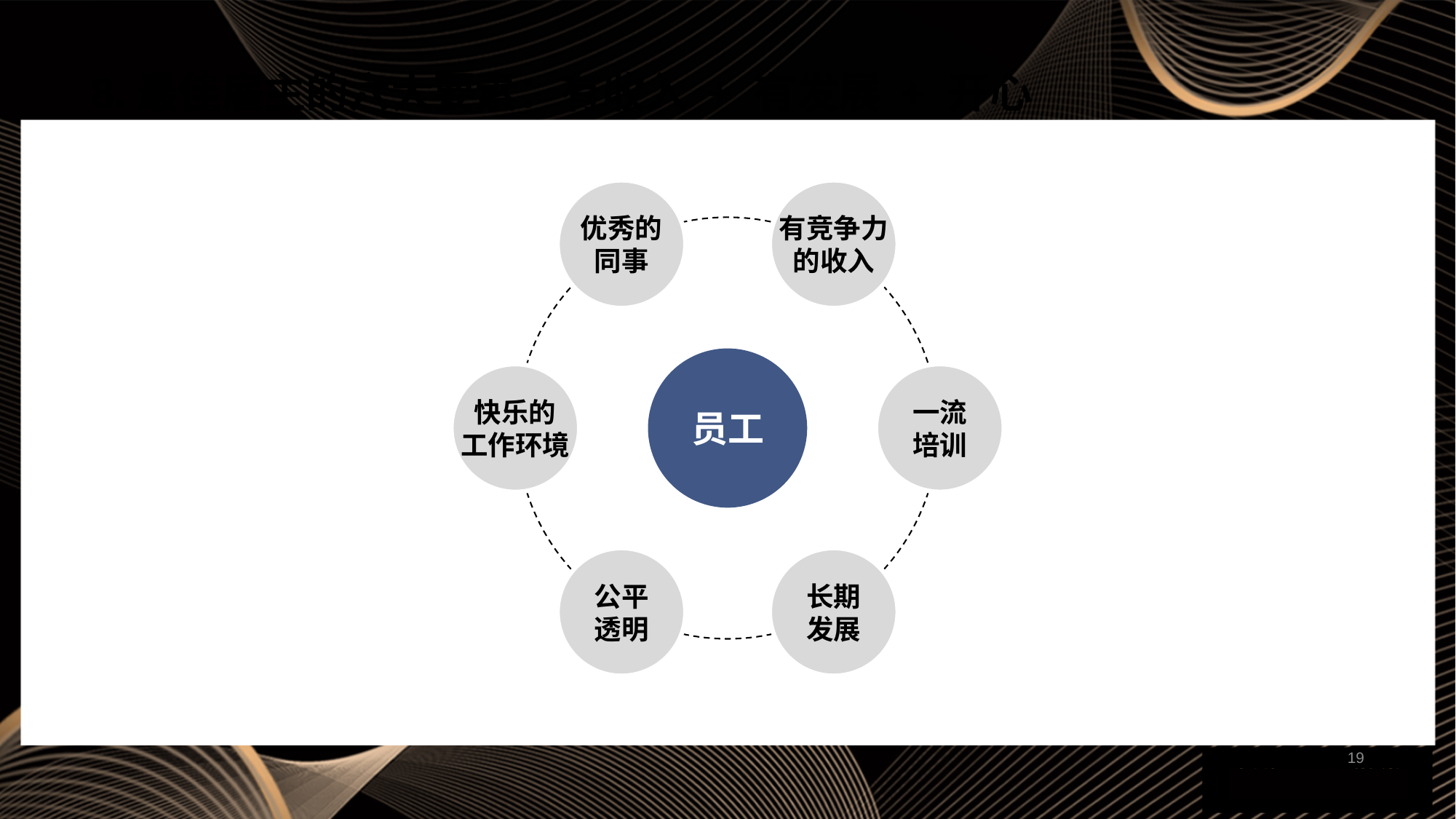

# 8.最佳雇主的六大要素：有收入 + 有发展 + 开心
优秀的
同事
有竞争力
的收入

员工
一流
培训
快乐的
工作环境
公平
透明
长期
发展
19